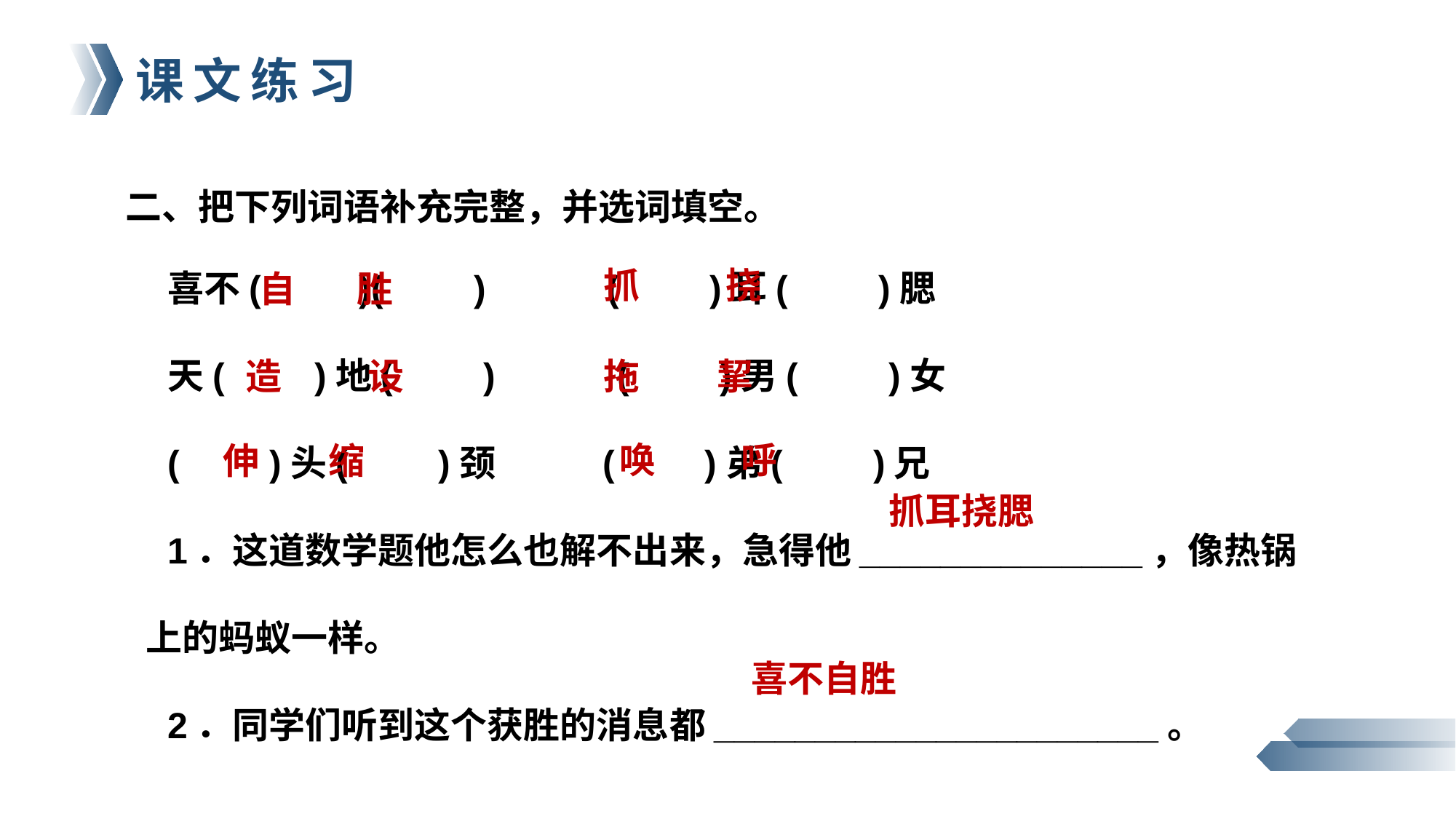

二、把下列词语补充完整，并选词填空。
喜不(　 　)(　　) 　       (　　)耳(　　)腮
天(　　)地(　　)            (　　)男(　　)女
(　　)头(　　)颈            (　　)弟(　　)兄
1．这道数学题他怎么也解不出来，急得他______________，像热锅上的蚂蚁一样。
2．同学们听到这个获胜的消息都______________________。
抓　      挠
自　   胜
造　      设
拖　     挈
唤　      呼
伸　    缩
抓耳挠腮
喜不自胜